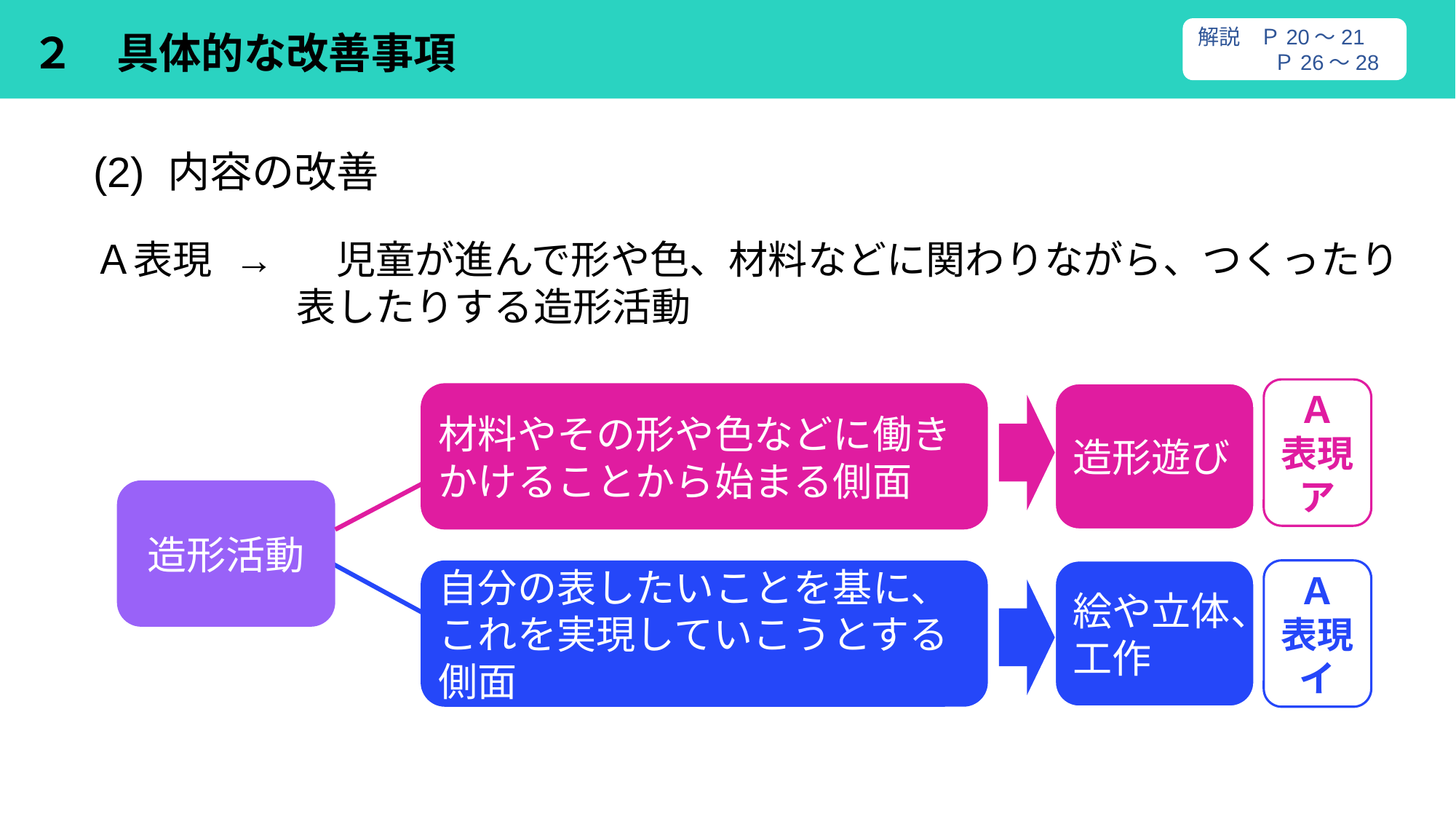

# ２　具体的な改善事項

解説    Ｐ20～21
　　　Ｐ26～28
(2) 内容の改善
Ａ表現
→
　児童が進んで形や色、材料などに関わりながら、つくったり表したりする造形活動
Ａ
表現
ア
造形遊び

Ａ
表現
イ
材料やその形や色などに働きかけることから始まる側面
造形活動
自分の表したいことを基に、これを実現していこうとする側面
絵や立体、工作